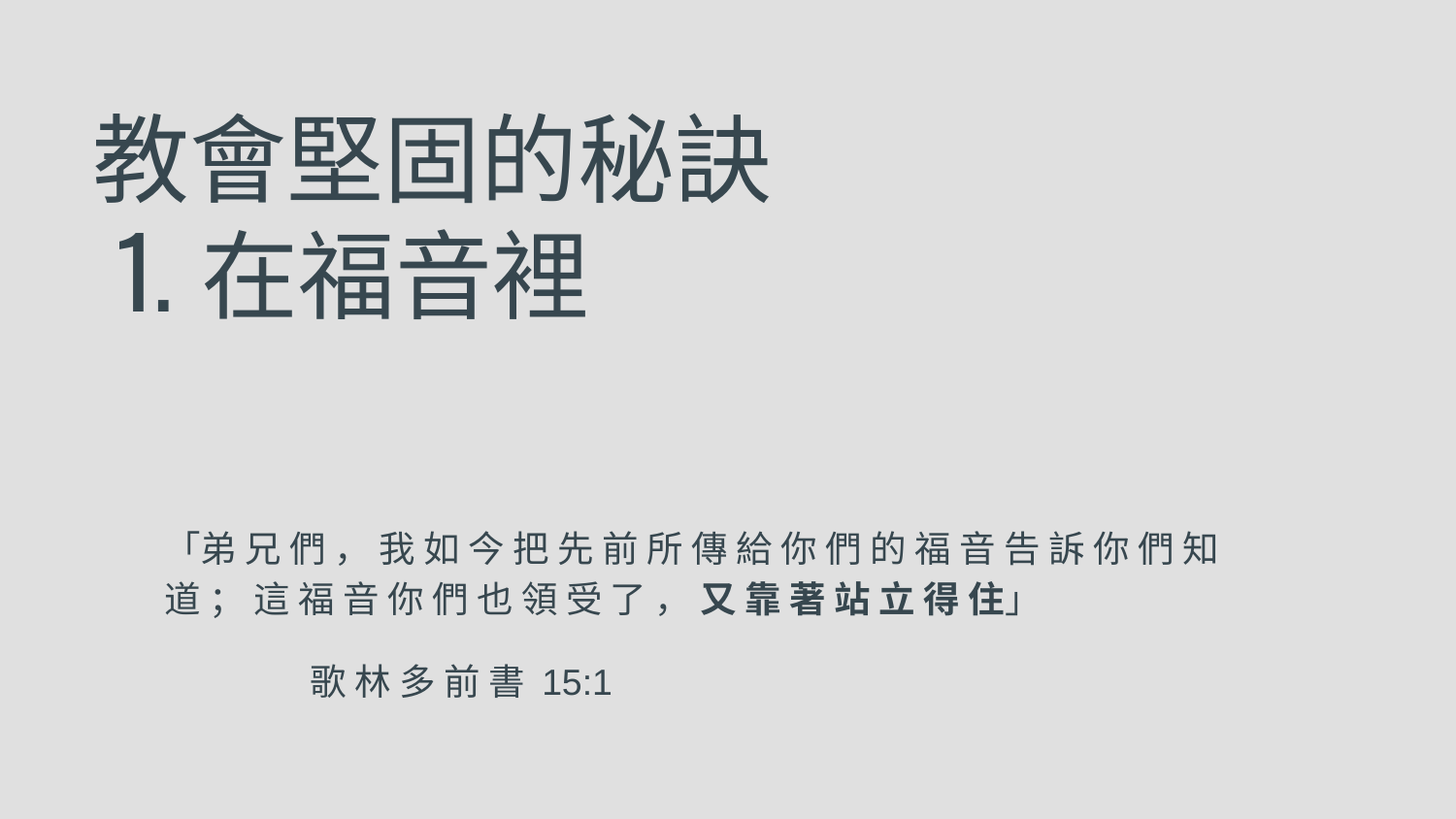

# 教會堅固的秘訣
在福音裡
「弟 兄 們 ， 我 如 今 把 先 前 所 傳 給 你 們 的 福 音 告 訴 你 們 知 道 ； 這 福 音 你 們 也 領 受 了 ， 又 靠 著 站 立 得 住」
歌 林 多 前 書 15:1